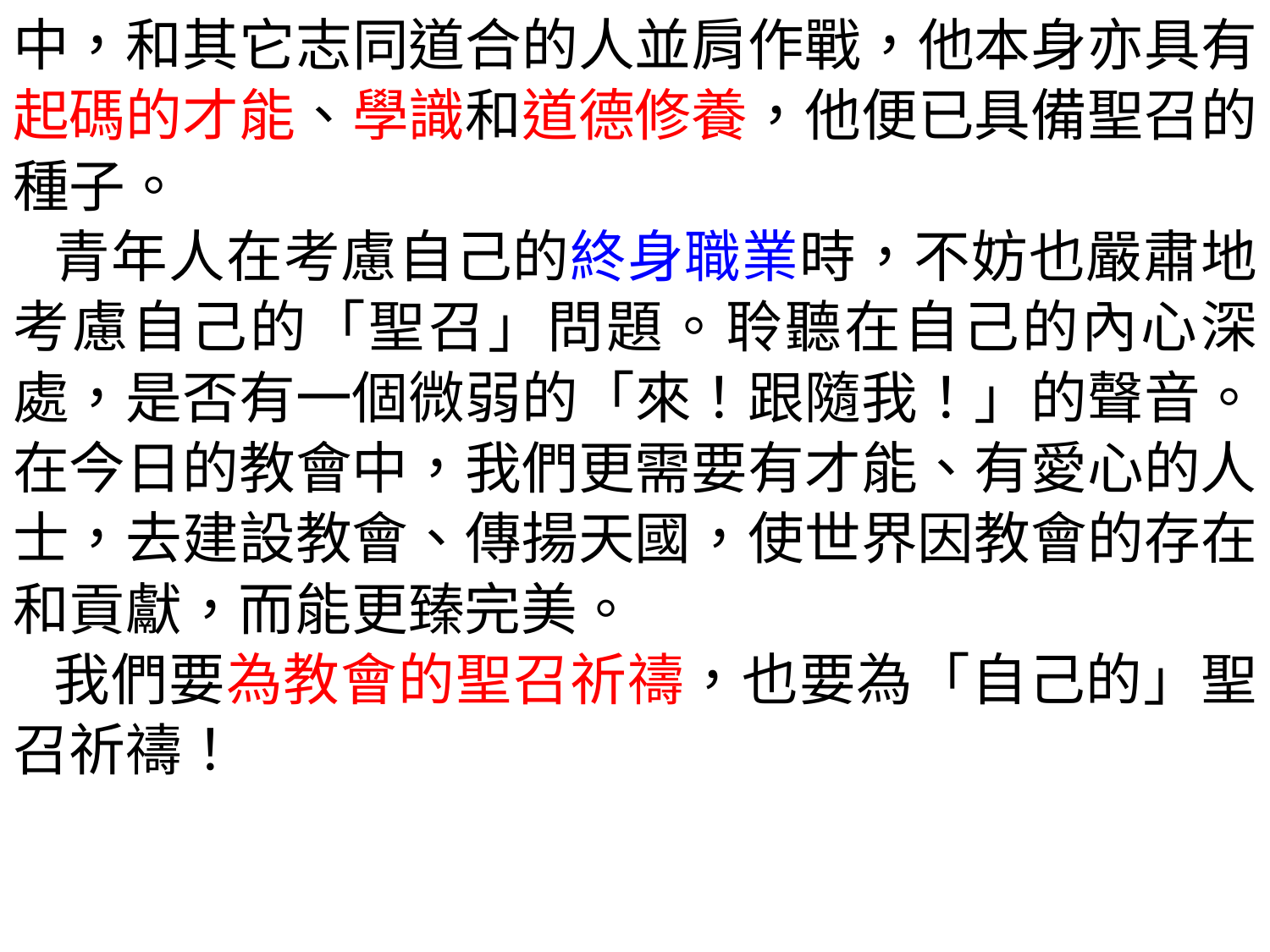

中，和其它志同道合的人並肩作戰，他本身亦具有起碼的才能、學識和道德修養，他便已具備聖召的種子。
  青年人在考慮自己的終身職業時，不妨也嚴肅地考慮自己的「聖召」問題。聆聽在自己的內心深處，是否有一個微弱的「來！跟隨我！」的聲音。在今日的教會中，我們更需要有才能、有愛心的人士，去建設教會、傳揚天國，使世界因教會的存在和貢獻，而能更臻完美。
  我們要為教會的聖召祈禱，也要為「自己的」聖召祈禱！